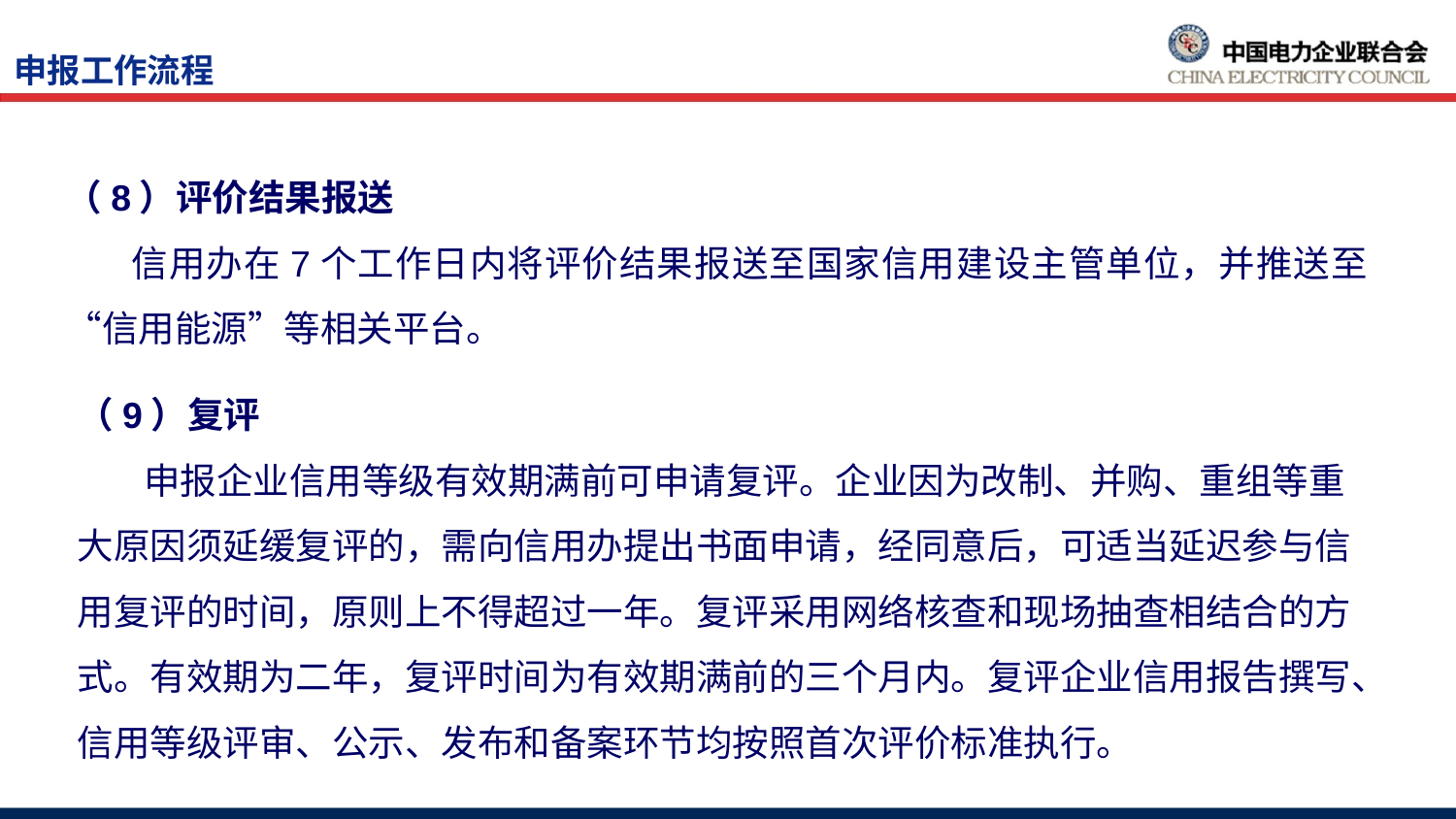

申报工作流程
（8）评价结果报送
      信用办在7个工作日内将评价结果报送至国家信用建设主管单位，并推送至 “信用能源”等相关平台。
（9）复评
       申报企业信用等级有效期满前可申请复评。企业因为改制、并购、重组等重大原因须延缓复评的，需向信用办提出书面申请，经同意后，可适当延迟参与信用复评的时间，原则上不得超过一年。复评采用网络核查和现场抽查相结合的方式。有效期为二年，复评时间为有效期满前的三个月内。复评企业信用报告撰写、信用等级评审、公示、发布和备案环节均按照首次评价标准执行。